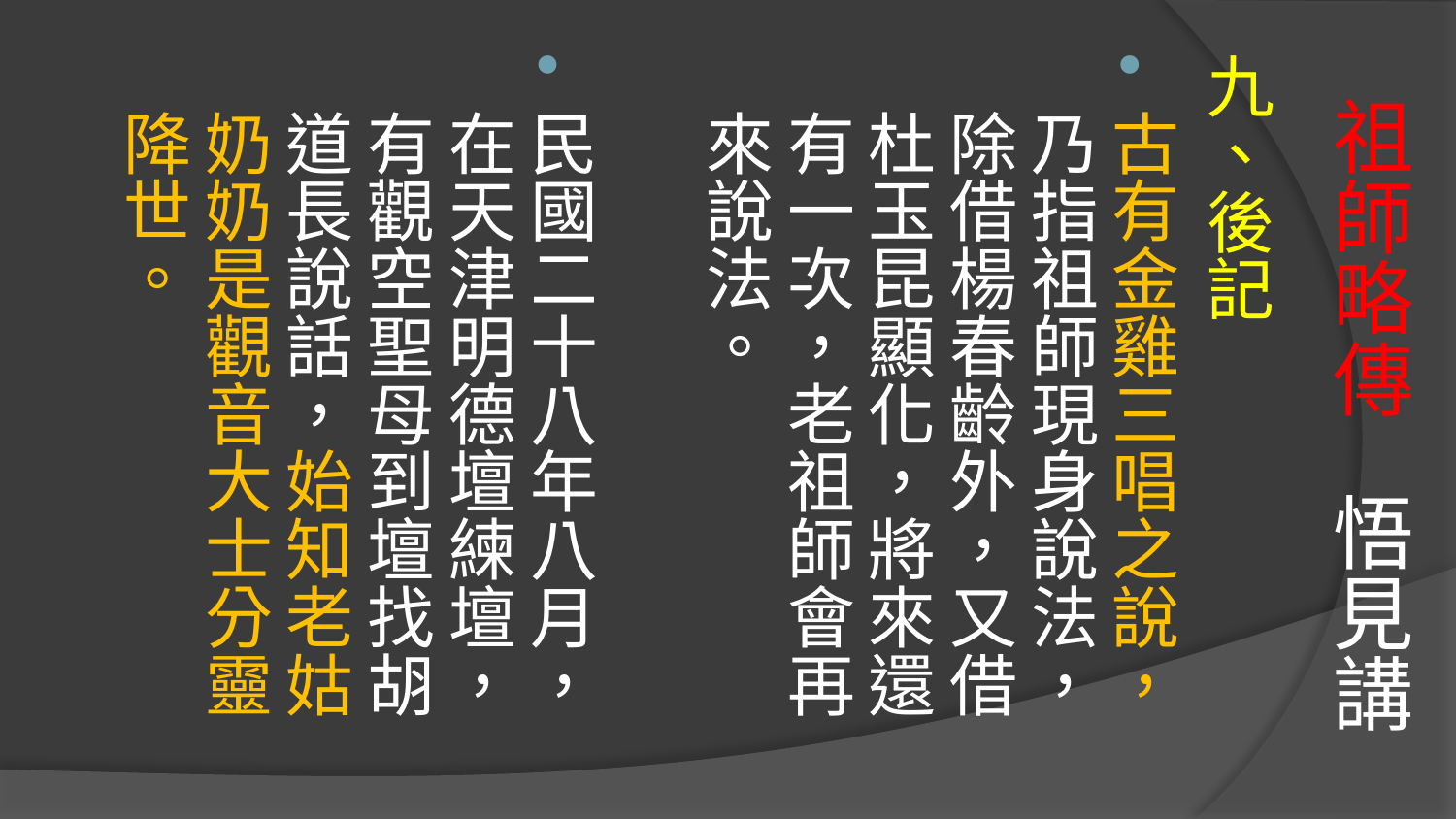

九、後記
古有金雞三唱之說，乃指祖師現身說法，除借楊春齡外，又借杜玉昆顯化，將來還有一次，老祖師會再來說法。
民國二十八年八月，在天津明德壇練壇，有觀空聖母到壇找胡道長說話，始知老姑奶奶是觀音大士分靈降世。

# 祖師略傳    悟見講